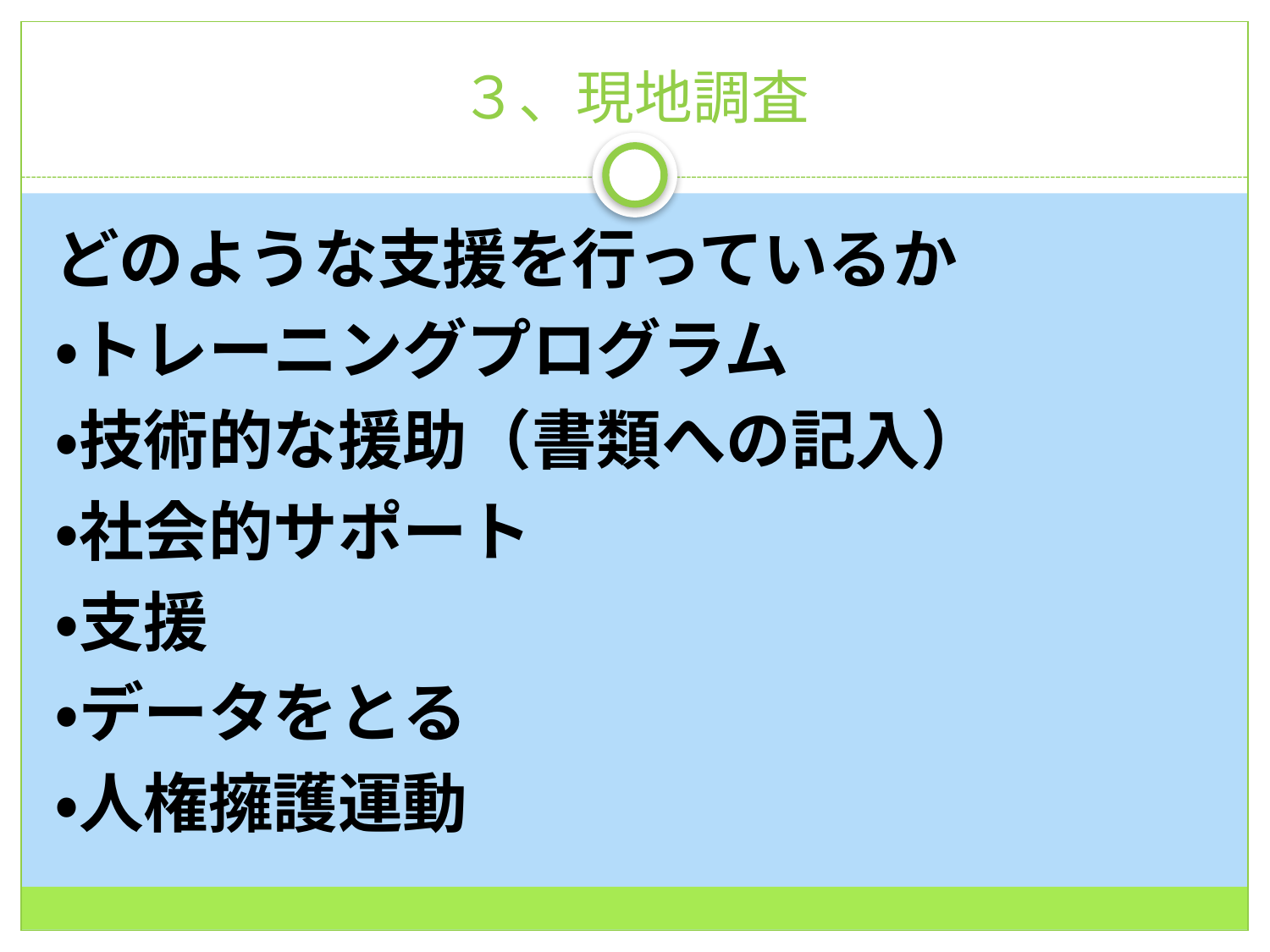

# ３、現地調査
どのような支援を行っているか
・トレーニングプログラム
・技術的な援助（書類への記入）
・社会的サポート
・支援
・データをとる
・人権擁護運動